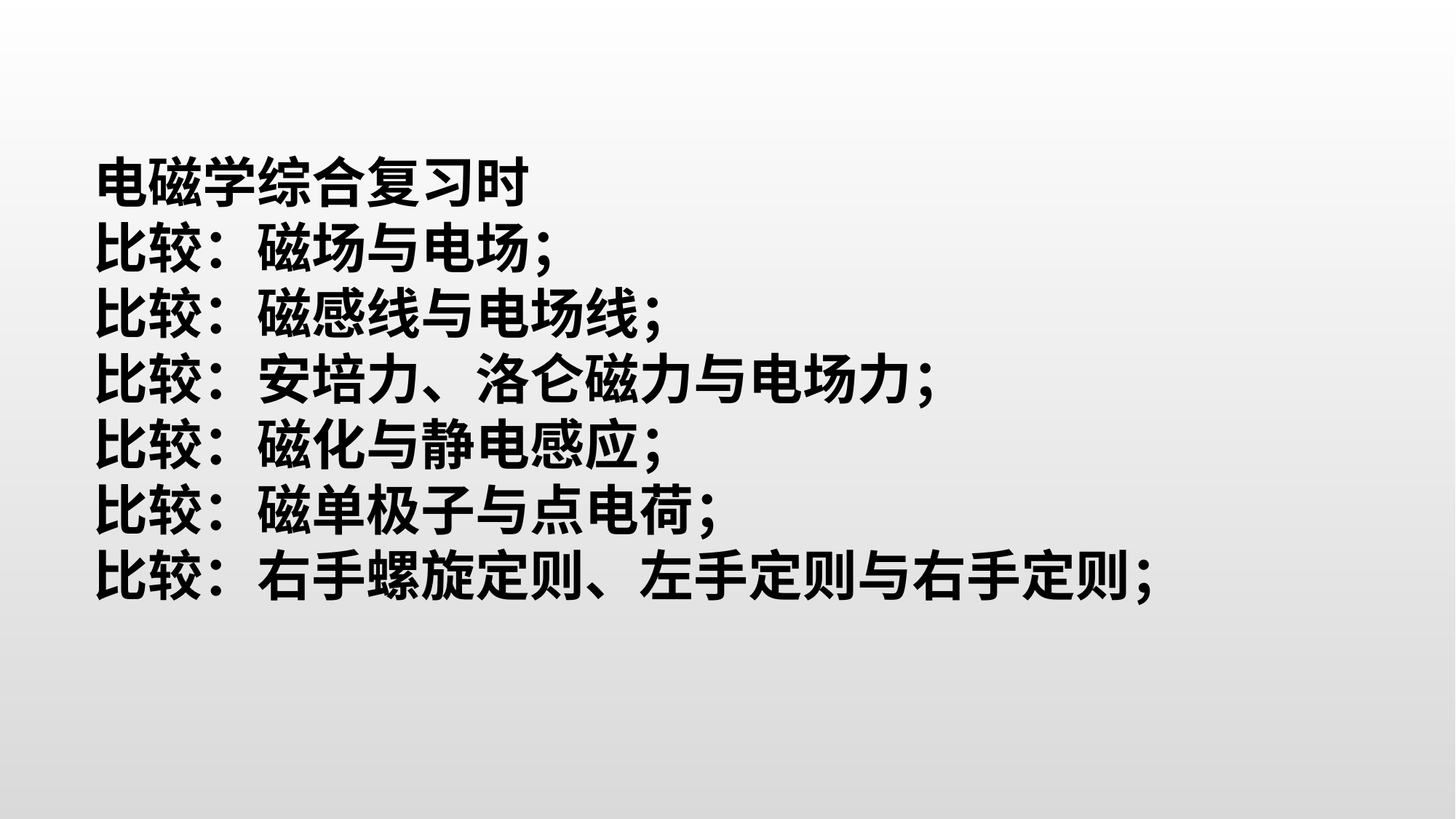

电磁学综合复习时
比较：磁场与电场；
比较：磁感线与电场线；
比较：安培力、洛仑磁力与电场力；
比较：磁化与静电感应；
比较：磁单极子与点电荷；
比较：右手螺旋定则、左手定则与右手定则；